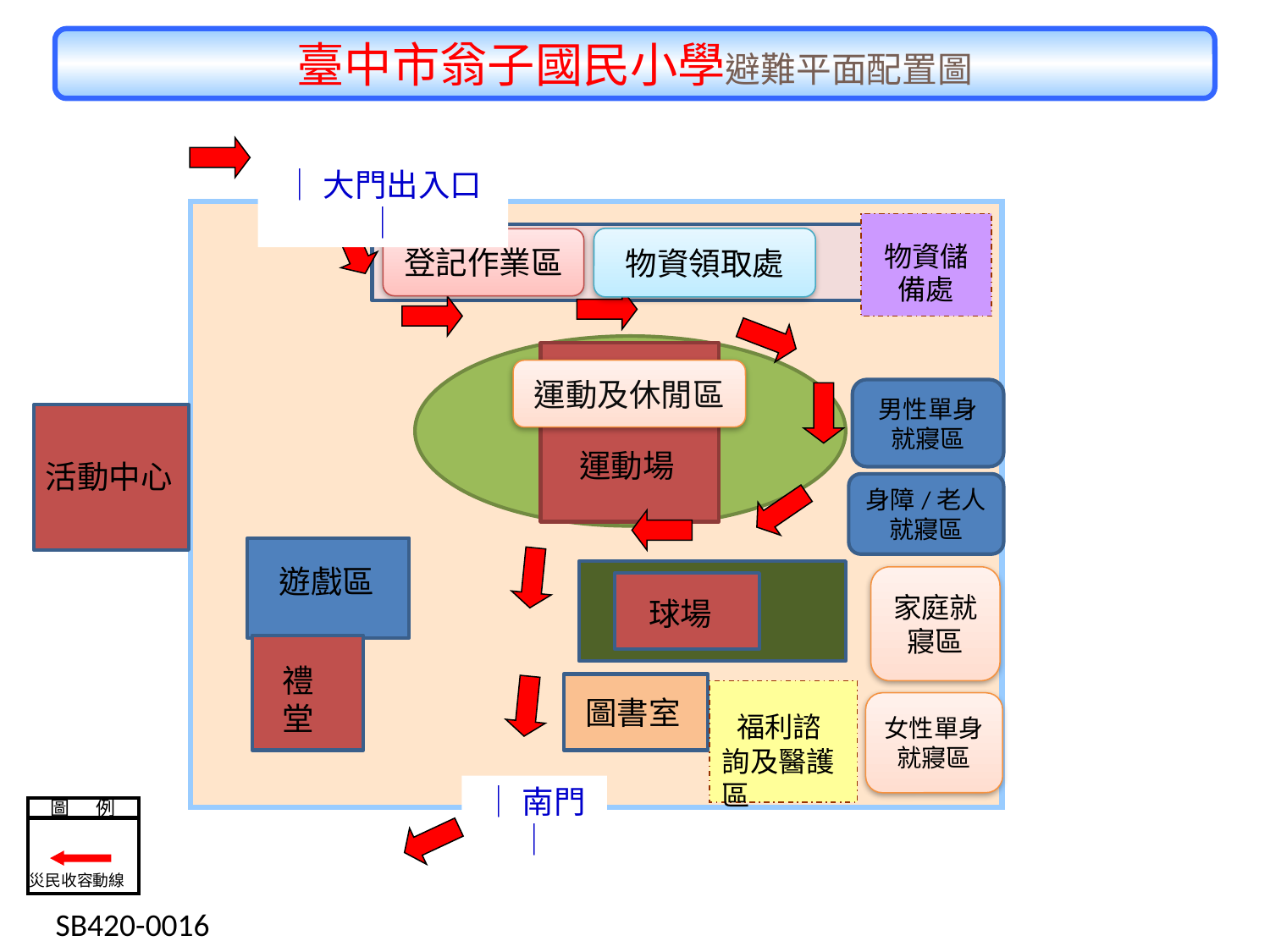

臺中市翁子國民小學避難平面配置圖

│大門出入口│

物資儲備處

物資領取處
登記作業區

運動及休閒區
男性單身
就寢區

運動場
活動中心
身障/老人就寢區

遊戲區

家庭就寢區

球場

禮堂

 福利諮詢及醫護區
圖書室
女性單身
就寢區
│南門│
圖      例

災民收容動線

 SB420-0016